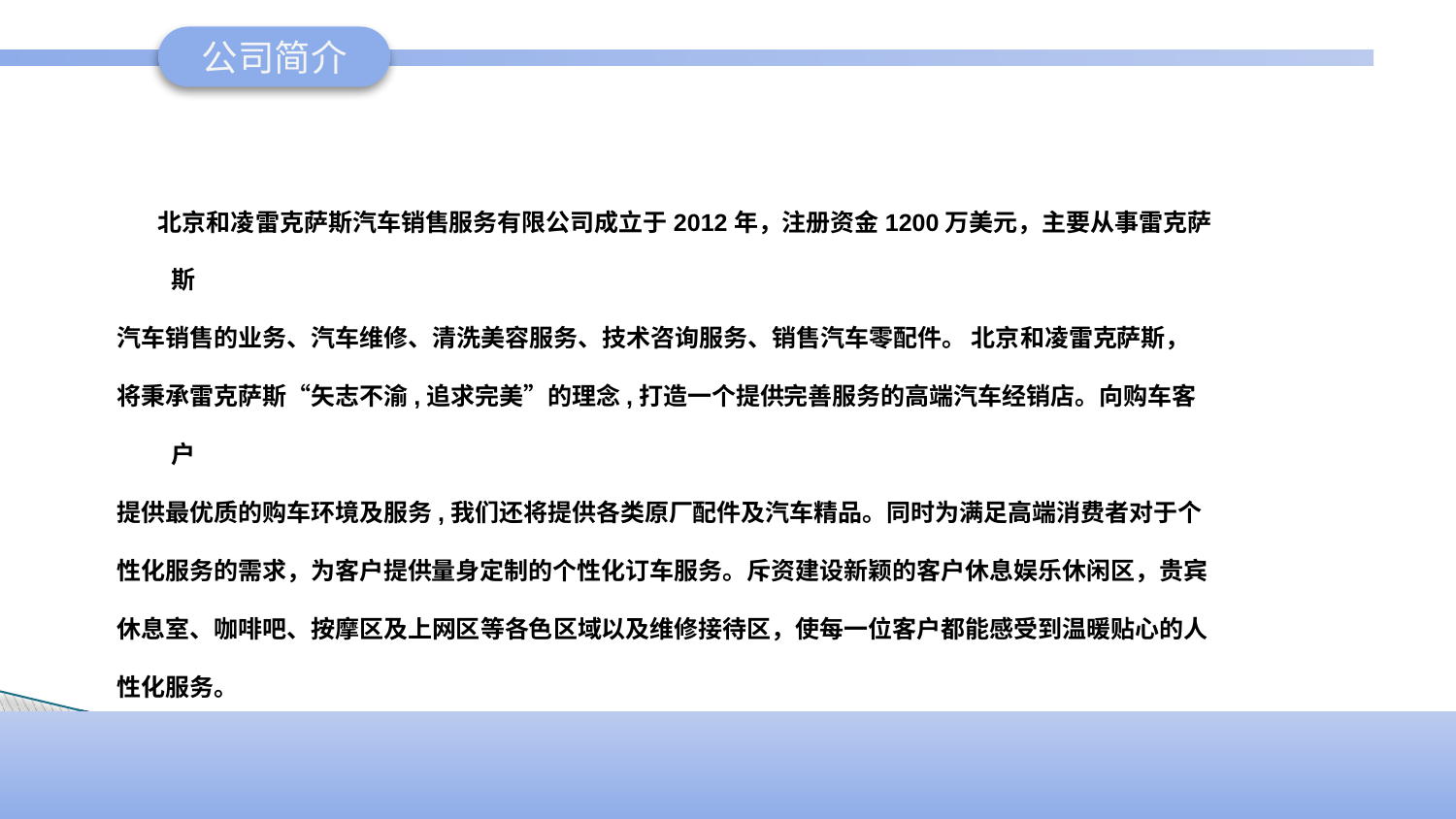

公司简介
         北京和凌雷克萨斯汽车销售服务有限公司成立于2012年，注册资金1200万美元，主要从事雷克萨斯
汽车销售的业务、汽车维修、清洗美容服务、技术咨询服务、销售汽车零配件。 北京和凌雷克萨斯，
将秉承雷克萨斯“矢志不渝,追求完美”的理念,打造一个提供完善服务的高端汽车经销店。向购车客户
提供最优质的购车环境及服务,我们还将提供各类原厂配件及汽车精品。同时为满足高端消费者对于个
性化服务的需求，为客户提供量身定制的个性化订车服务。斥资建设新颖的客户休息娱乐休闲区，贵宾
休息室、咖啡吧、按摩区及上网区等各色区域以及维修接待区，使每一位客户都能感受到温暖贴心的人
性化服务。